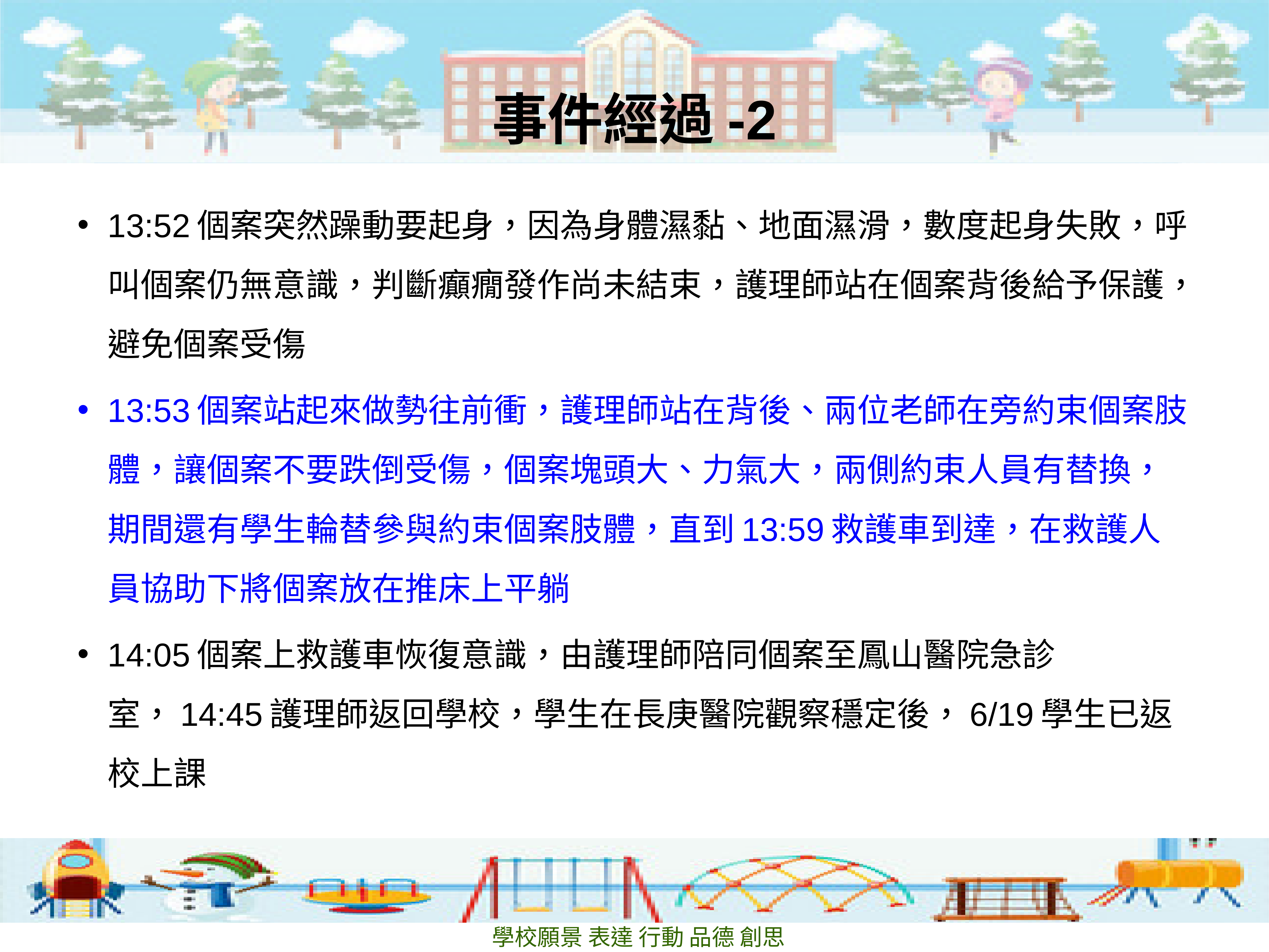

# 事件經過-2
13:52個案突然躁動要起身，因為身體濕黏、地面濕滑，數度起身失敗，呼叫個案仍無意識，判斷癲癇發作尚未結束，護理師站在個案背後給予保護，避免個案受傷
13:53個案站起來做勢往前衝，護理師站在背後、兩位老師在旁約束個案肢體，讓個案不要跌倒受傷，個案塊頭大、力氣大，兩側約束人員有替換，期間還有學生輪替參與約束個案肢體，直到13:59救護車到達，在救護人員協助下將個案放在推床上平躺
14:05個案上救護車恢復意識，由護理師陪同個案至鳳山醫院急診室，14:45護理師返回學校，學生在長庚醫院觀察穩定後，6/19學生已返校上課